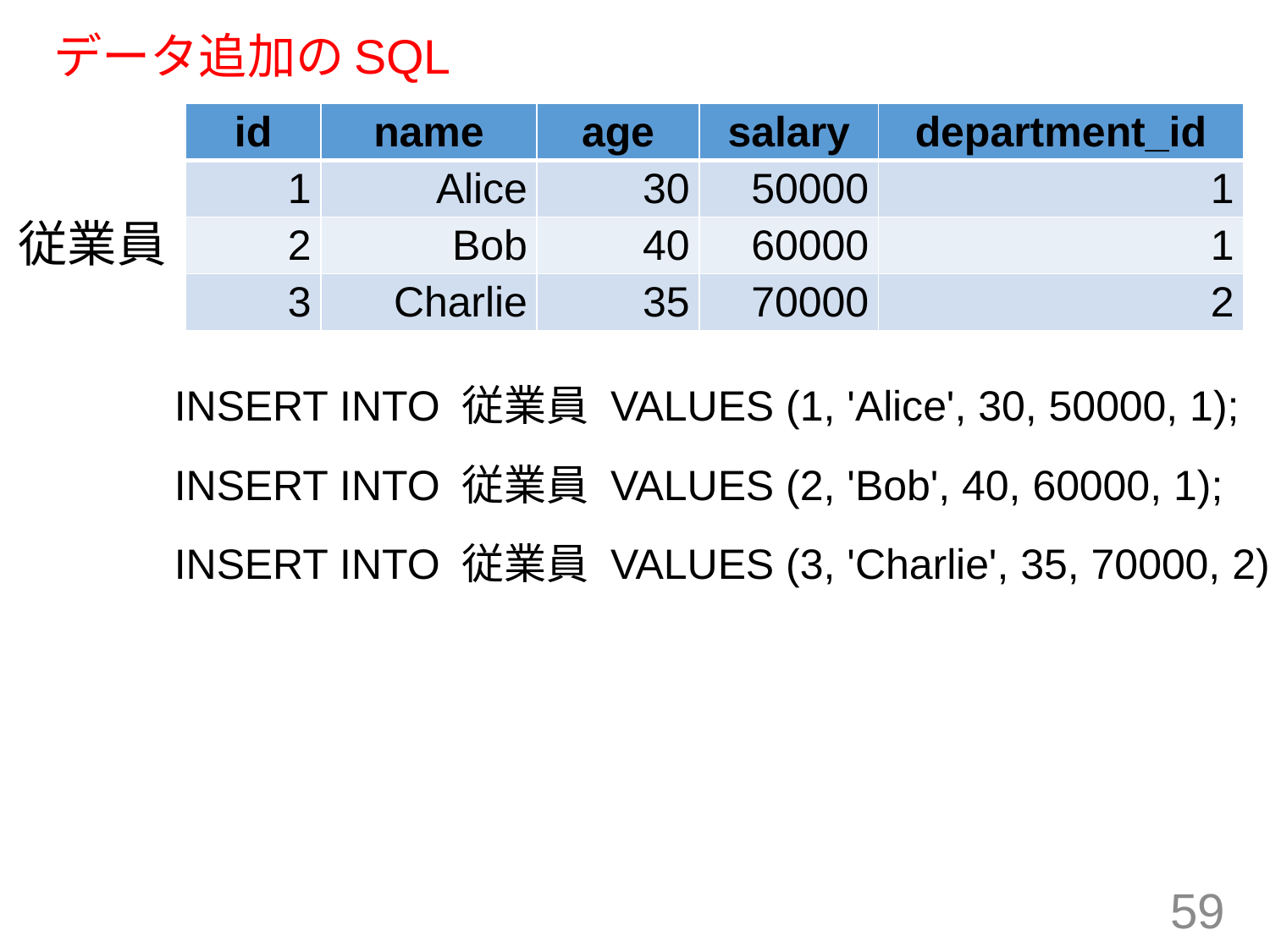

# データ追加のSQL
| id | name | age | salary | department\_id |
| --- | --- | --- | --- | --- |
| 1 | Alice | 30 | 50000 | 1 |
| 2 | Bob | 40 | 60000 | 1 |
| 3 | Charlie | 35 | 70000 | 2 |
従業員
INSERT INTO 従業員 VALUES (1, 'Alice', 30, 50000, 1);
INSERT INTO 従業員 VALUES (2, 'Bob', 40, 60000, 1);
INSERT INTO 従業員 VALUES (3, 'Charlie', 35, 70000, 2);
59